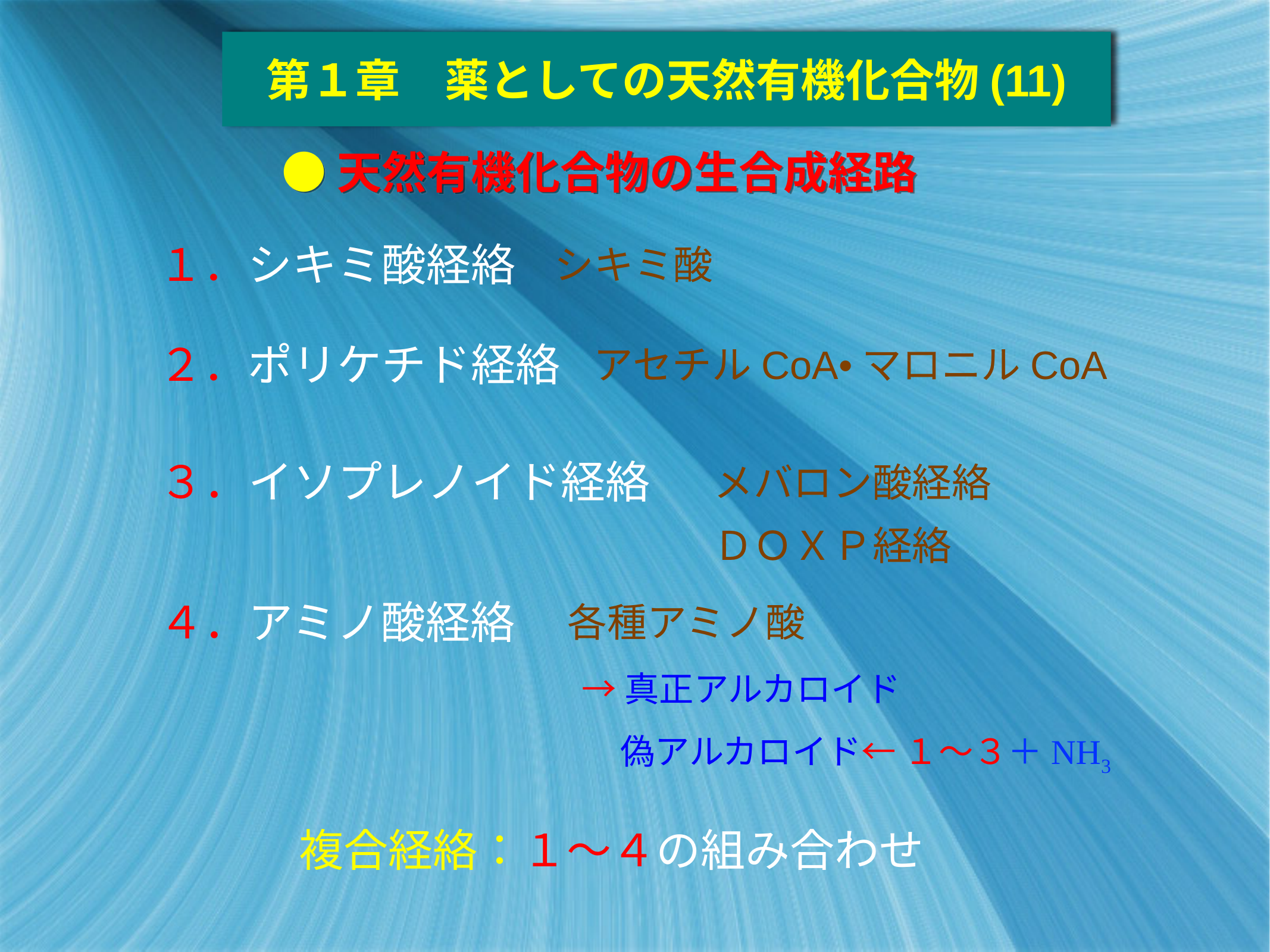

# 第１章　薬としての天然有機化合物(11)
●天然有機化合物の生合成経路
１．シキミ酸経絡
シキミ酸
２．ポリケチド経絡
アセチルCoA•マロニルCoA
３．イソプレノイド経絡
メバロン酸経絡
ＤＯＸＰ経絡
４．アミノ酸経絡
各種アミノ酸
→真正アルカロイド
　偽アルカロイド← １〜３＋NH3
複合経絡：１〜４の組み合わせ